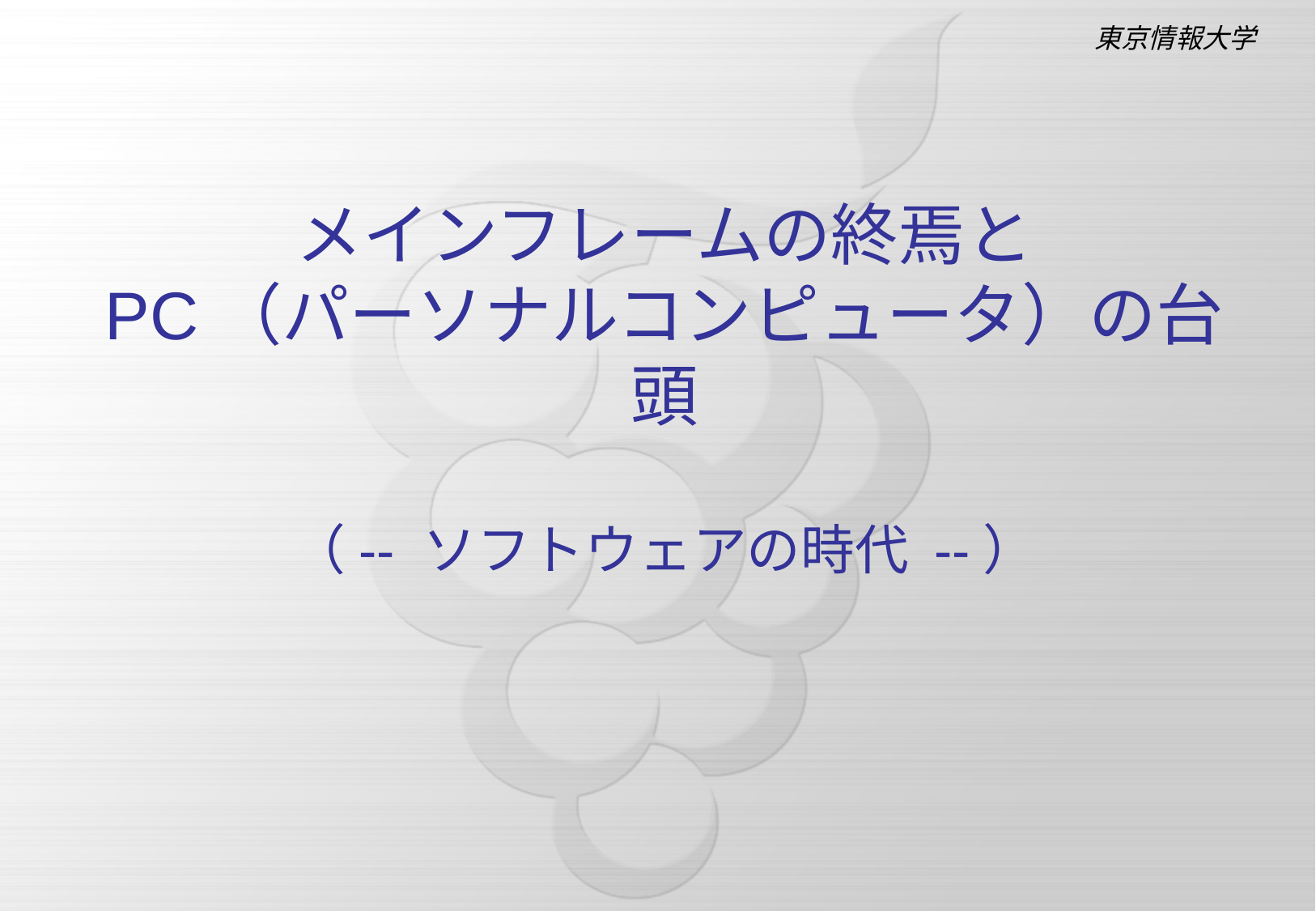

# メインフレームの終焉と PC（パーソナルコンピュータ）の台頭 （-- ソフトウェアの時代 --）